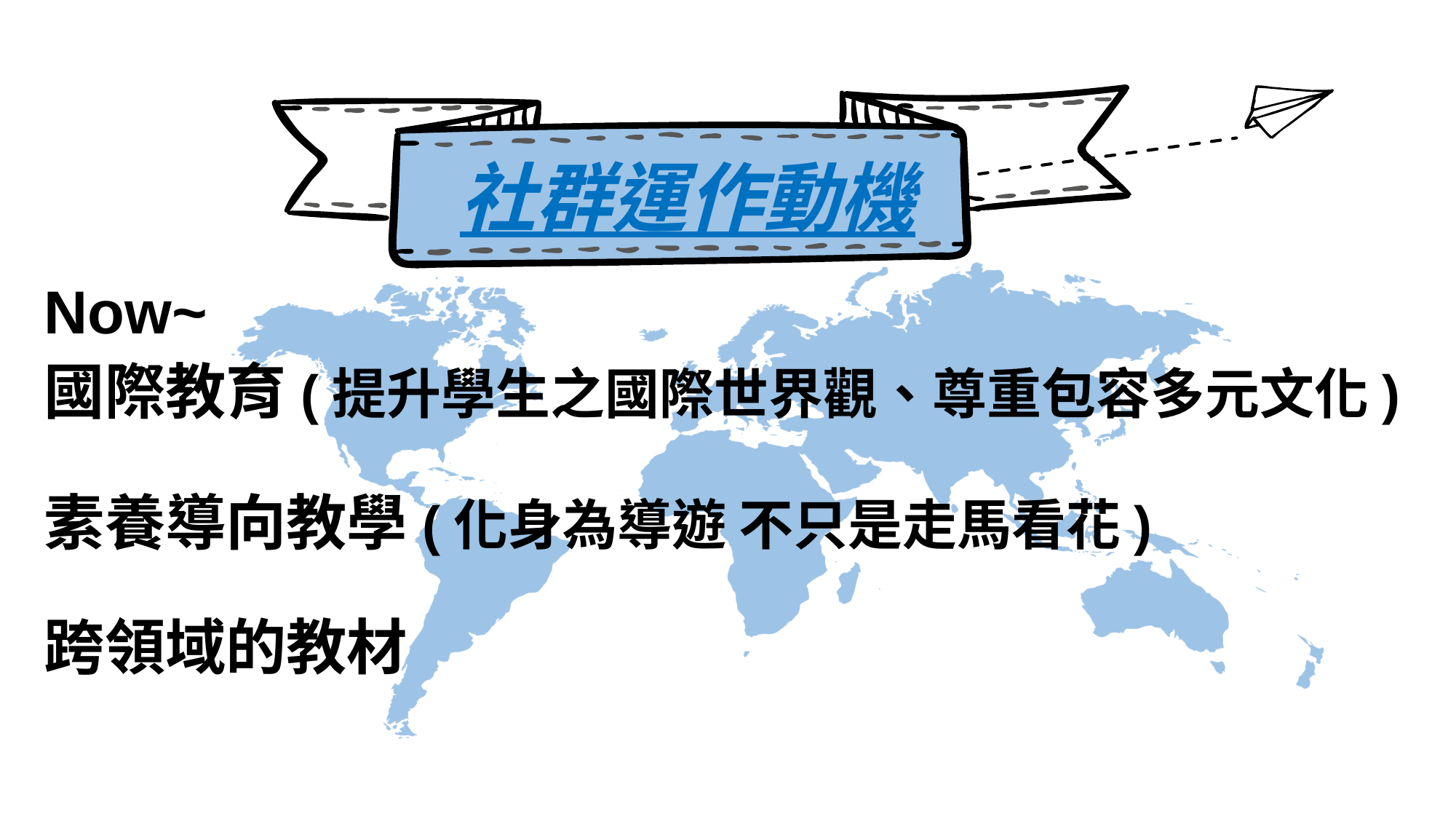

社群運作動機

Now~
國際教育(提升學生之國際世界觀、尊重包容多元文化)
素養導向教學(化身為導遊 不只是走馬看花)
跨領域的教材